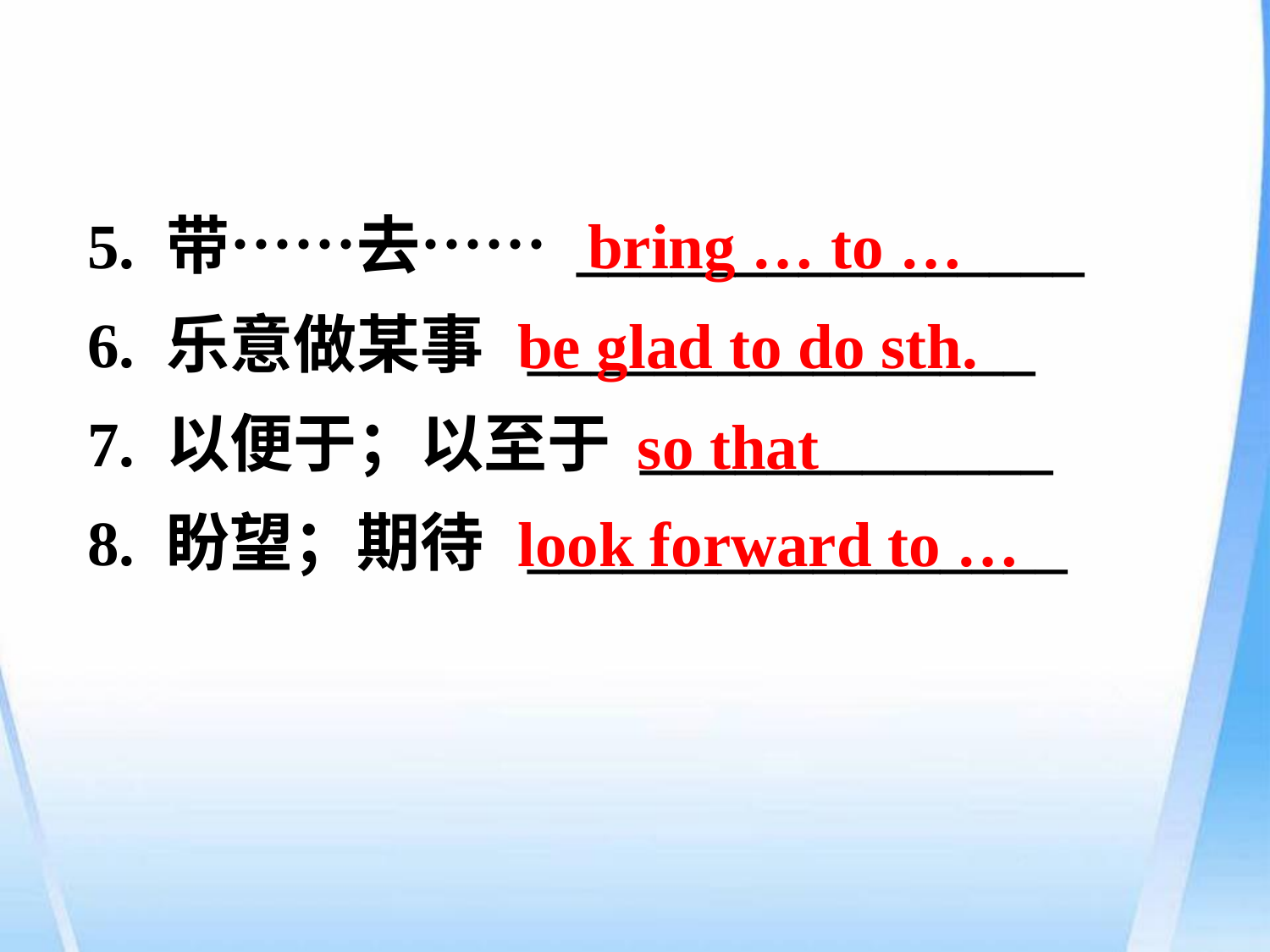

bring … to …
5. 带……去…… ________________
6. 乐意做某事  ________________
7. 以便于；以至于 _____________
8. 盼望；期待  _________________
be glad to do sth.
so that
look forward to …